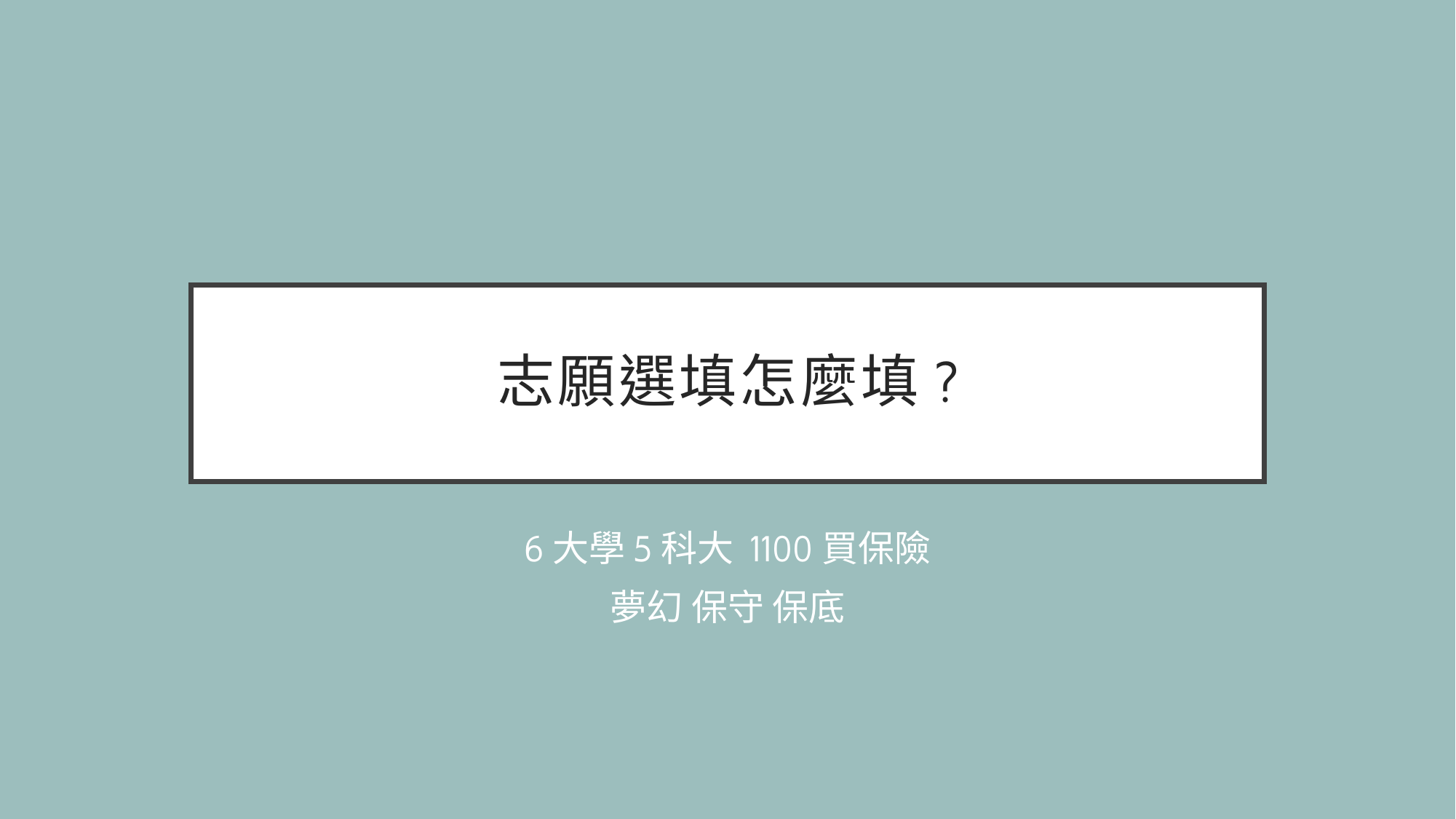

# 志願選填怎麼填?
6大學5科大 1100買保險
夢幻 保守 保底